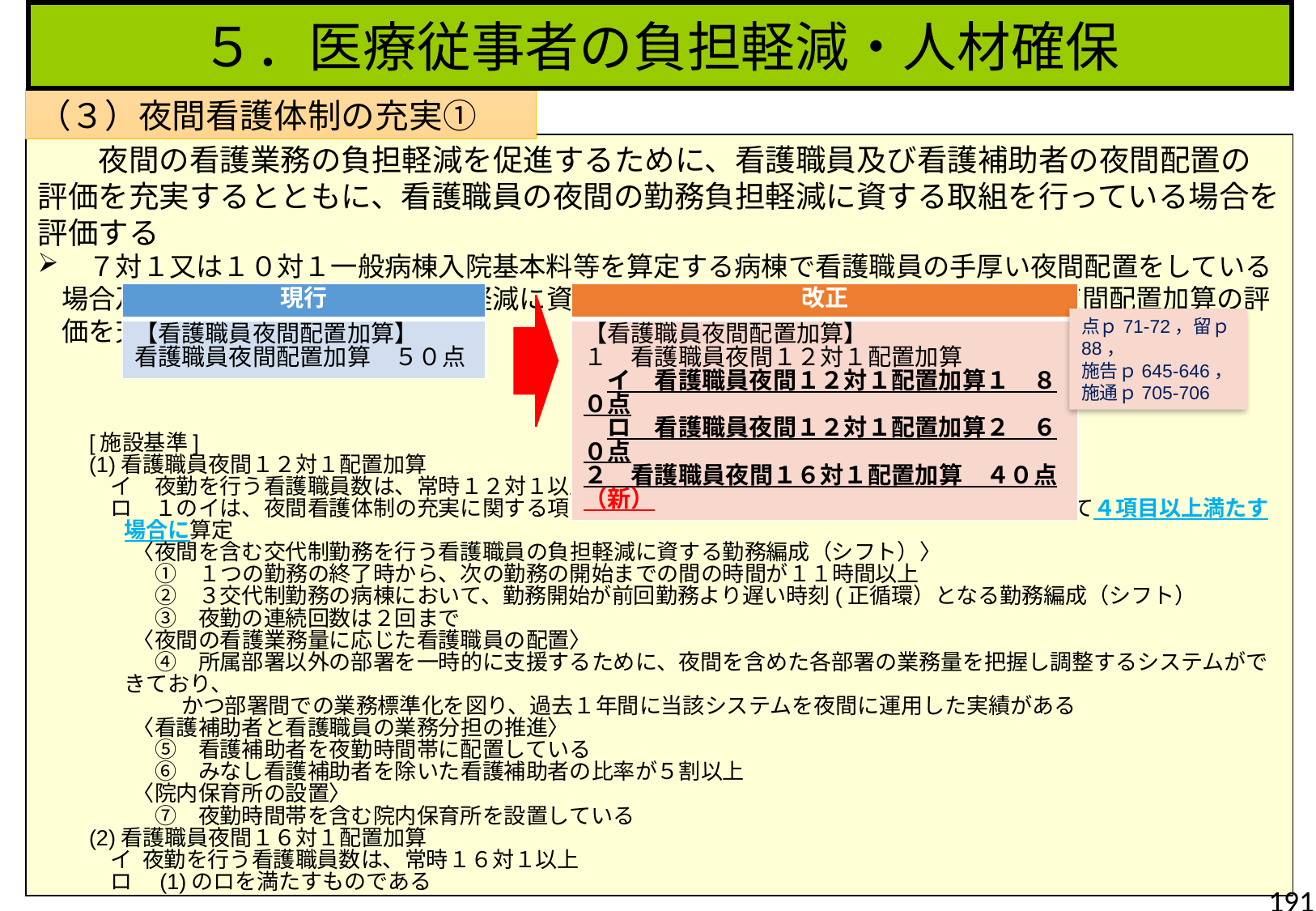

５．医療従事者の負担軽減・人材確保
（３）夜間看護体制の充実①
　　夜間の看護業務の負担軽減を促進するために、看護職員及び看護補助者の夜間配置の評価を充実するとともに、看護職員の夜間の勤務負担軽減に資する取組を行っている場合を評価する
　７対１又は１０対１一般病棟入院基本料等を算定する病棟で看護職員の手厚い夜間配置をしている場合及び看護職員の夜間勤務負担軽減に資する取組を行っている場合に、看護職員夜間配置加算の評価を充実

| 現行 |
| --- |
| 【看護職員夜間配置加算】 看護職員夜間配置加算　５０点 |
| 改正 |
| --- |
| 【看護職員夜間配置加算】 １　看護職員夜間１２対１配置加算 　イ　看護職員夜間１２対１配置加算１　８０点 　ロ　看護職員夜間１２対１配置加算２　６０点 ２　看護職員夜間１６対１配置加算　４０点（新） |

点ｐ71-72，留ｐ88，
施告ｐ645-646，
施通ｐ705-706
[施設基準]
(1)看護職員夜間１２対１配置加算
　イ　夜勤を行う看護職員数は、常時１２対１以上
　ロ　１のイは、夜間看護体制の充実に関する項目のうち、加算を算定する病棟及び医療機関において４項目以上満たす場合に算定
　　〈夜間を含む交代制勤務を行う看護職員の負担軽減に資する勤務編成（シフト）〉
　　　①　１つの勤務の終了時から、次の勤務の開始までの間の時間が１１時間以上
　　　②　３交代制勤務の病棟において、勤務開始が前回勤務より遅い時刻(正循環）となる勤務編成（シフト）
　　　③　夜勤の連続回数は２回まで
　　〈夜間の看護業務量に応じた看護職員の配置〉
　　　④　所属部署以外の部署を一時的に支援するために、夜間を含めた各部署の業務量を把握し調整するシステムができており、
　　　　 かつ部署間での業務標準化を図り、過去１年間に当該システムを夜間に運用した実績がある
　　〈看護補助者と看護職員の業務分担の推進〉
　　　⑤　看護補助者を夜勤時間帯に配置している
　　　⑥　みなし看護補助者を除いた看護補助者の比率が５割以上
　　〈院内保育所の設置〉
　　　⑦　夜勤時間帯を含む院内保育所を設置している
(2)看護職員夜間１６対１配置加算
　イ  夜勤を行う看護職員数は、常時１６対１以上
　ロ　(1)のロを満たすものである
191